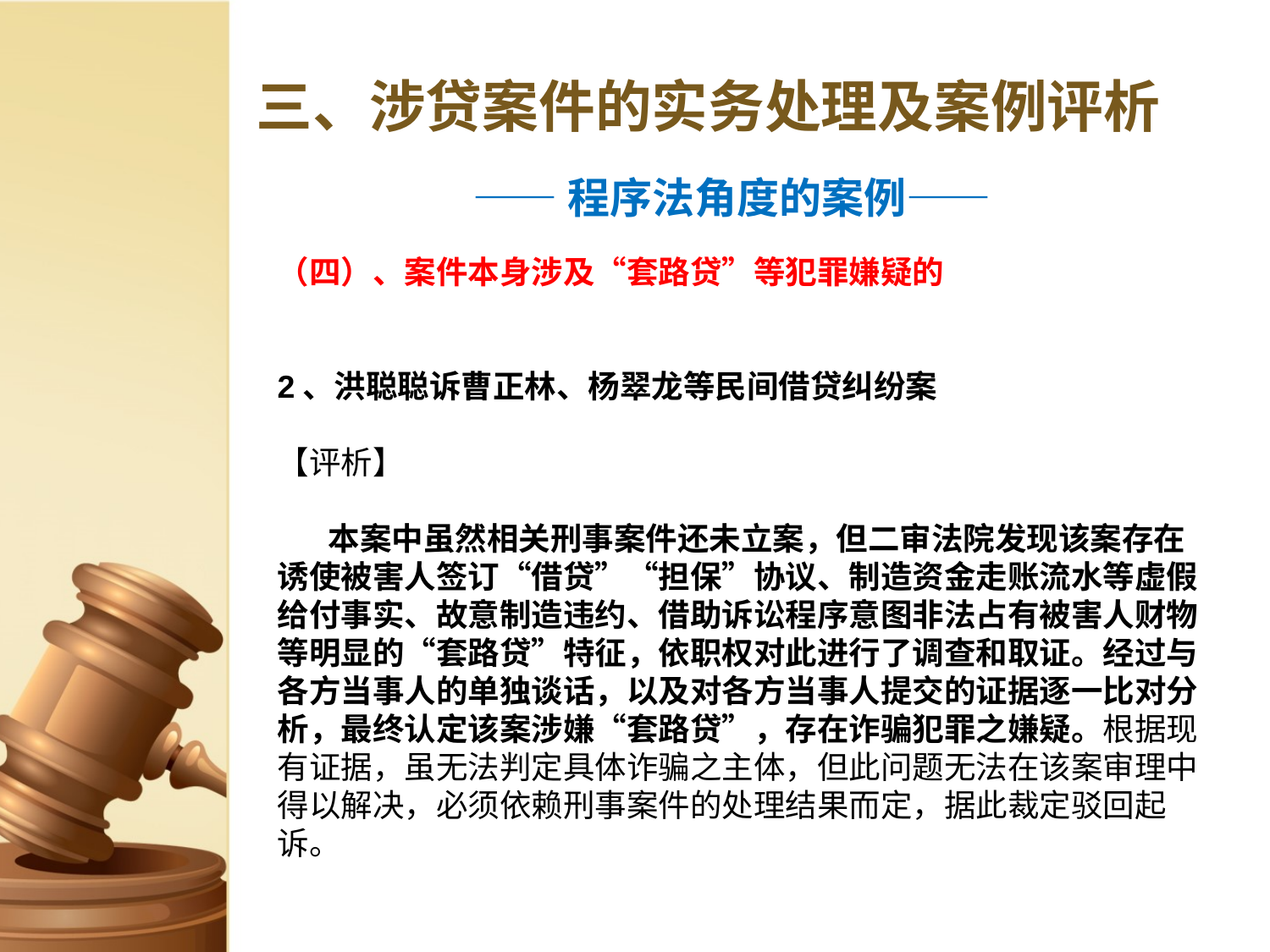

# 三、涉贷案件的实务处理及案例评析
——程序法角度的案例——
（四）、案件本身涉及“套路贷”等犯罪嫌疑的

2、洪聪聪诉曹正林、杨翠龙等民间借贷纠纷案

【评析】

      本案中虽然相关刑事案件还未立案，但二审法院发现该案存在诱使被害人签订“借贷”“担保”协议、制造资金走账流水等虚假给付事实、故意制造违约、借助诉讼程序意图非法占有被害人财物等明显的“套路贷”特征，依职权对此进行了调查和取证。经过与各方当事人的单独谈话，以及对各方当事人提交的证据逐一比对分析，最终认定该案涉嫌“套路贷”，存在诈骗犯罪之嫌疑。根据现有证据，虽无法判定具体诈骗之主体，但此问题无法在该案审理中得以解决，必须依赖刑事案件的处理结果而定，据此裁定驳回起诉。